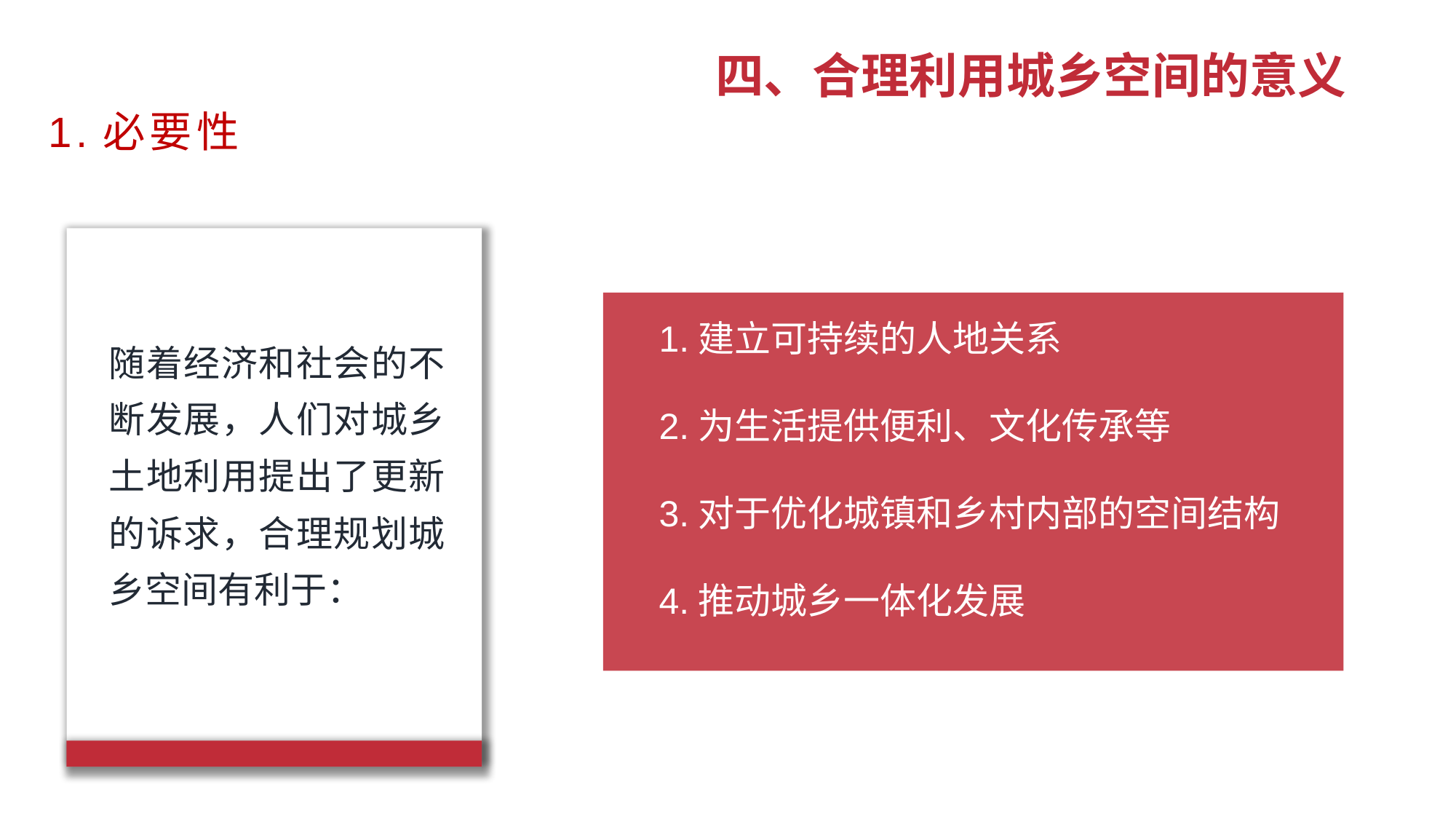

四、合理利用城乡空间的意义
1.必要性
1.建立可持续的人地关系

2.为生活提供便利、文化传承等

3.对于优化城镇和乡村内部的空间结构

4.推动城乡一体化发展

随着经济和社会的不断发展，人们对城乡土地利用提出了更新的诉求，合理规划城乡空间有利于：